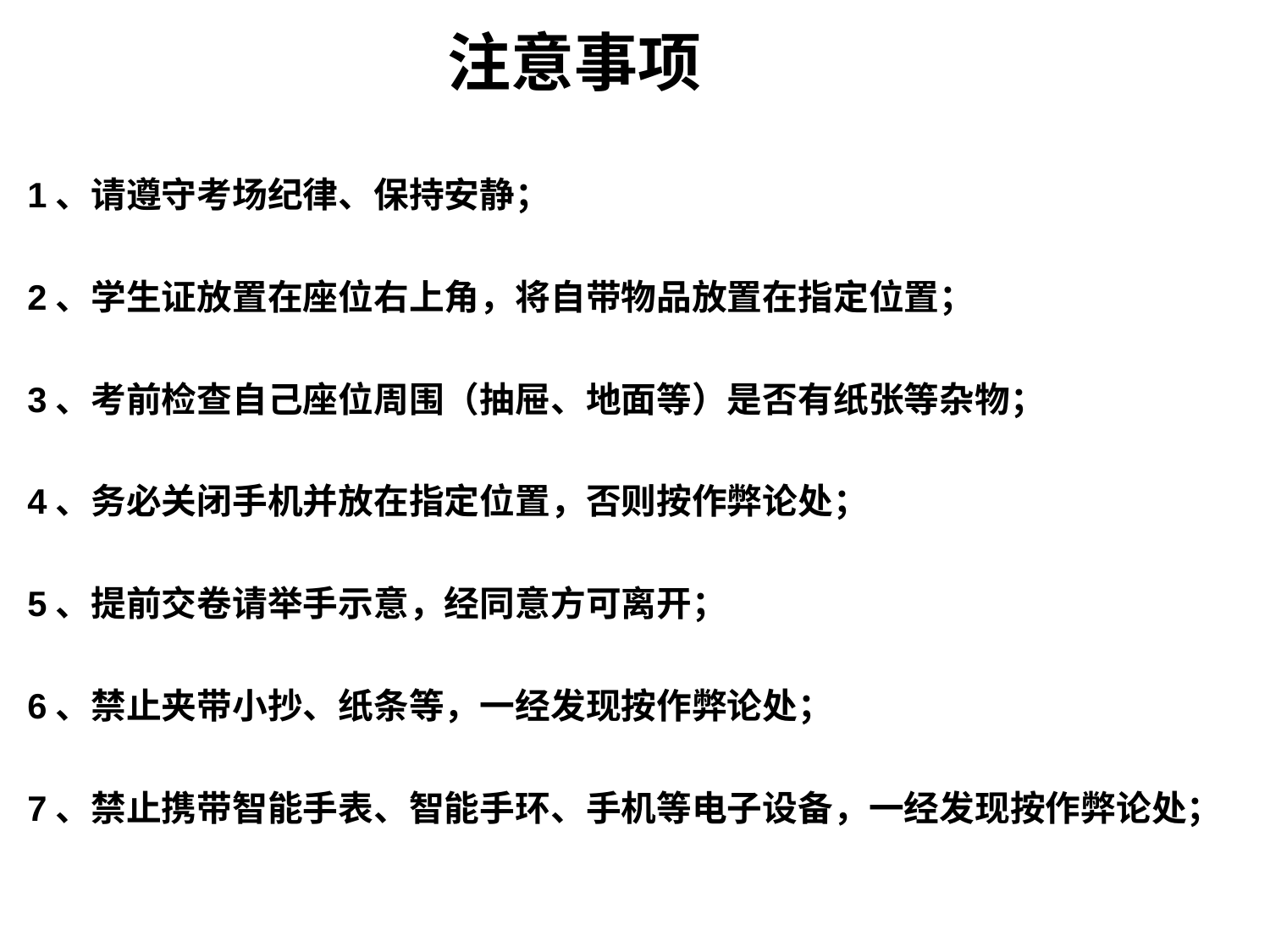

注意事项
1、请遵守考场纪律、保持安静；
2、学生证放置在座位右上角，将自带物品放置在指定位置；
3、考前检查自己座位周围（抽屉、地面等）是否有纸张等杂物；
4、务必关闭手机并放在指定位置，否则按作弊论处；
5、提前交卷请举手示意，经同意方可离开；
6、禁止夹带小抄、纸条等，一经发现按作弊论处；
7、禁止携带智能手表、智能手环、手机等电子设备，一经发现按作弊论处；